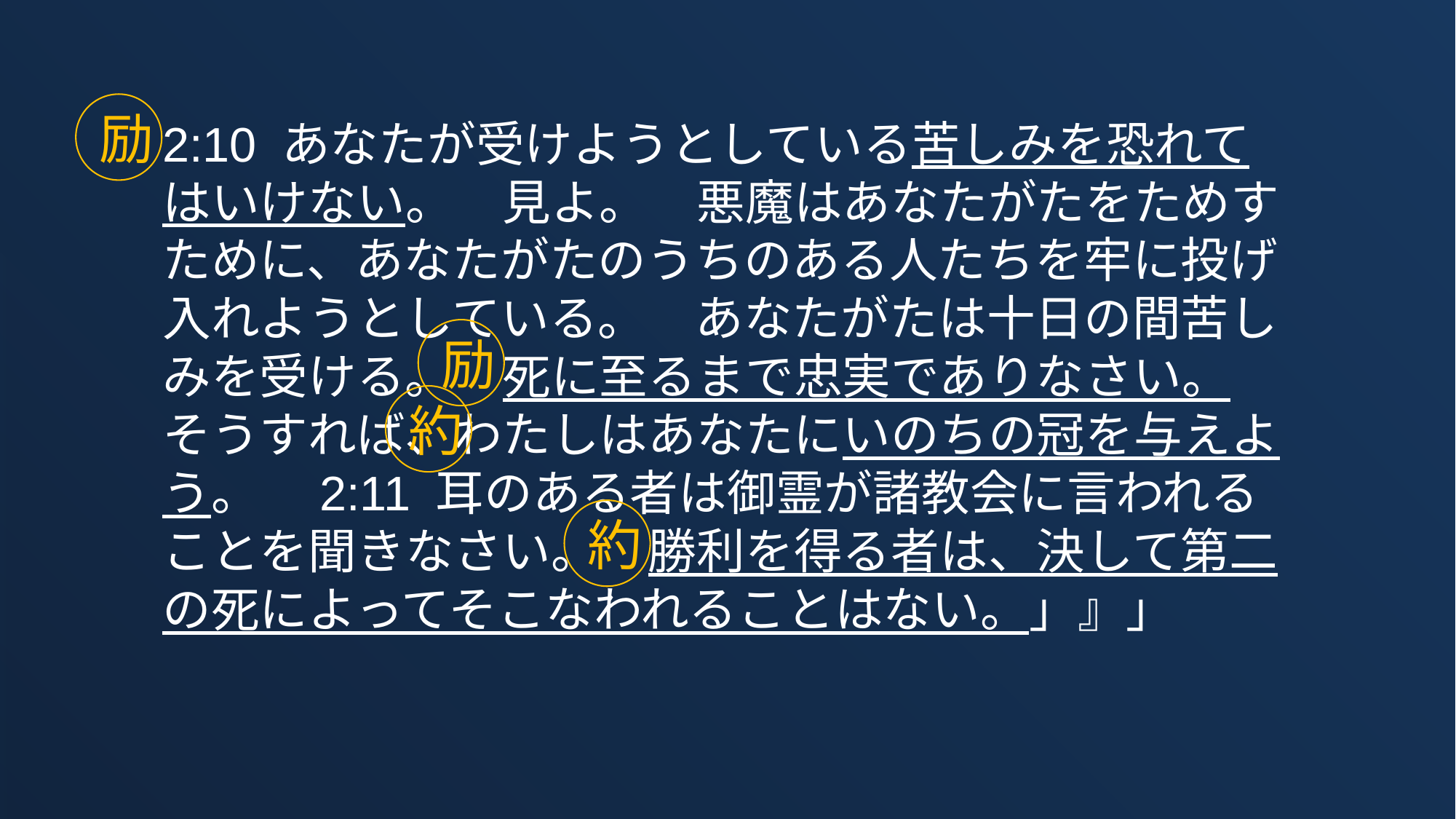

励
2:10 あなたが受けようとしている苦しみを恐れてはいけない。　見よ。　悪魔はあなたがたをためすために、あなたがたのうちのある人たちを牢に投げ入れようとしている。　あなたがたは十日の間苦しみを受ける。　死に至るまで忠実でありなさい。　そうすれば、わたしはあなたにいのちの冠を与えよう。　2:11 耳のある者は御霊が諸教会に言われることを聞きなさい。　勝利を得る者は、決して第二の死によってそこなわれることはない。」』」
励
約
約